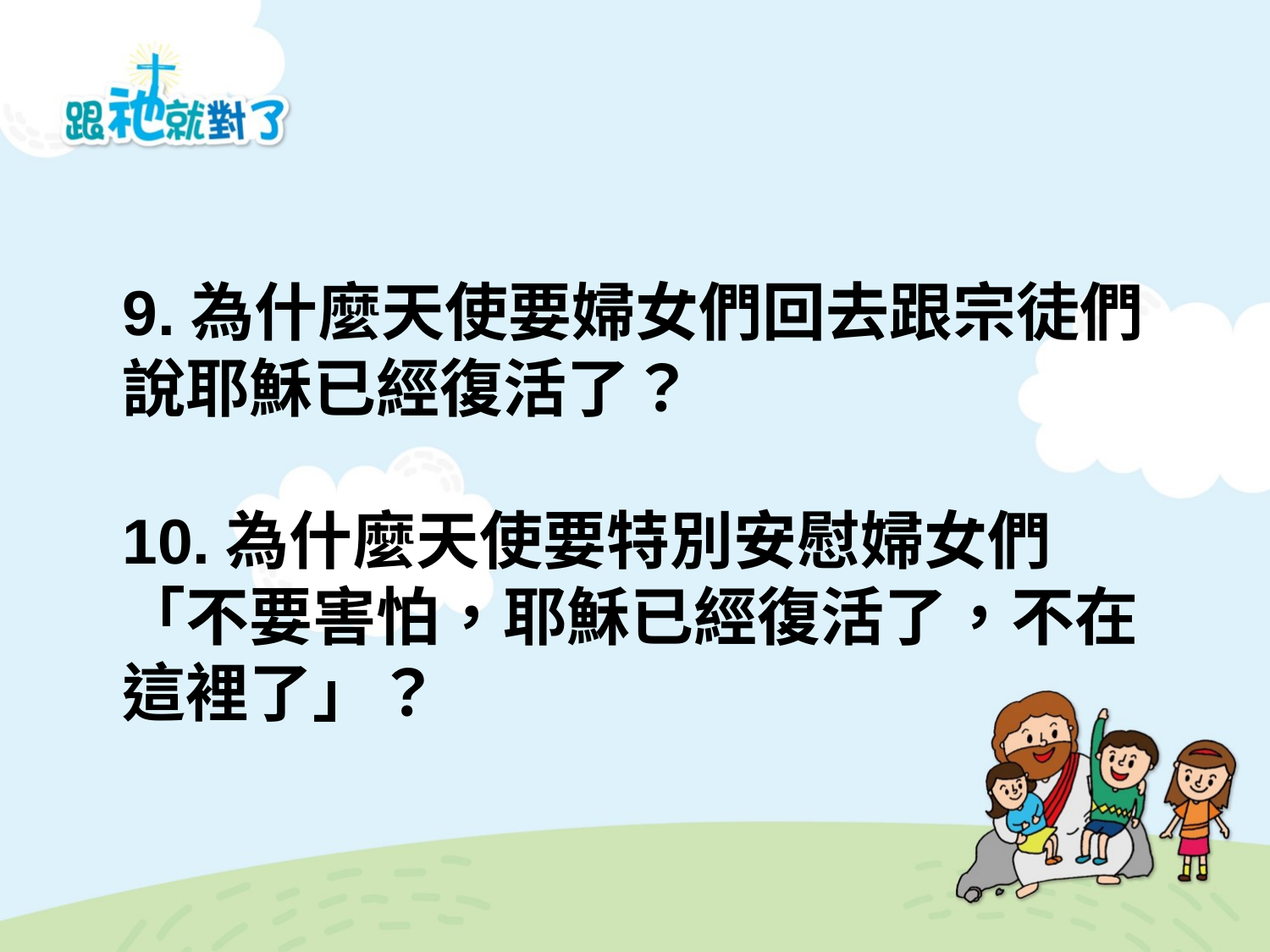

9.為什麼天使要婦女們回去跟宗徒們說耶穌已經復活了？

10.為什麼天使要特別安慰婦女們「不要害怕，耶穌已經復活了，不在這裡了」？